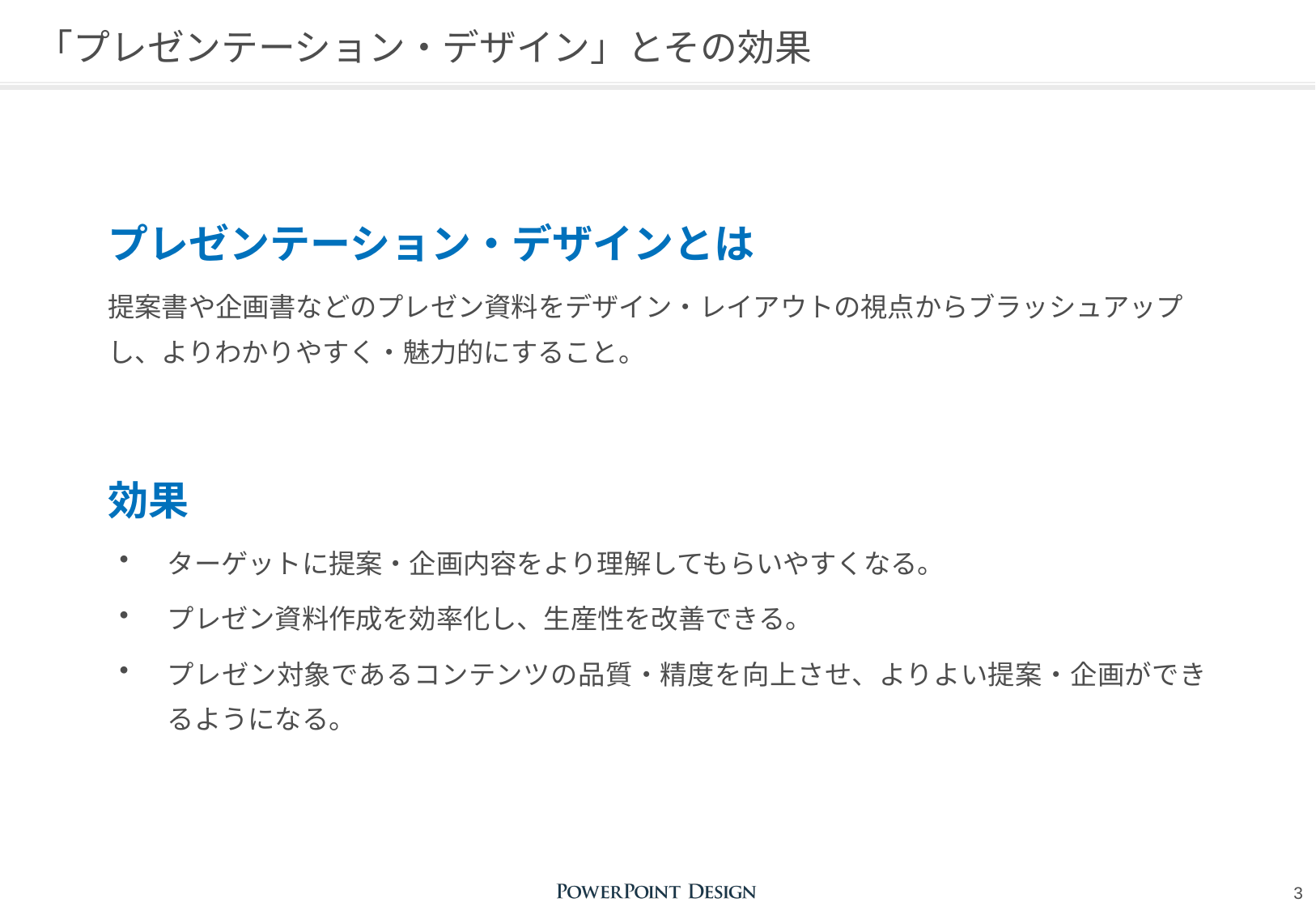

# 「プレゼンテーション・デザイン」とその効果
プレゼンテーション・デザインとは
提案書や企画書などのプレゼン資料をデザイン・レイアウトの視点からブラッシュアップし、よりわかりやすく・魅力的にすること。
効果
ターゲットに提案・企画内容をより理解してもらいやすくなる。
プレゼン資料作成を効率化し、生産性を改善できる。
プレゼン対象であるコンテンツの品質・精度を向上させ、よりよい提案・企画ができるようになる。
3